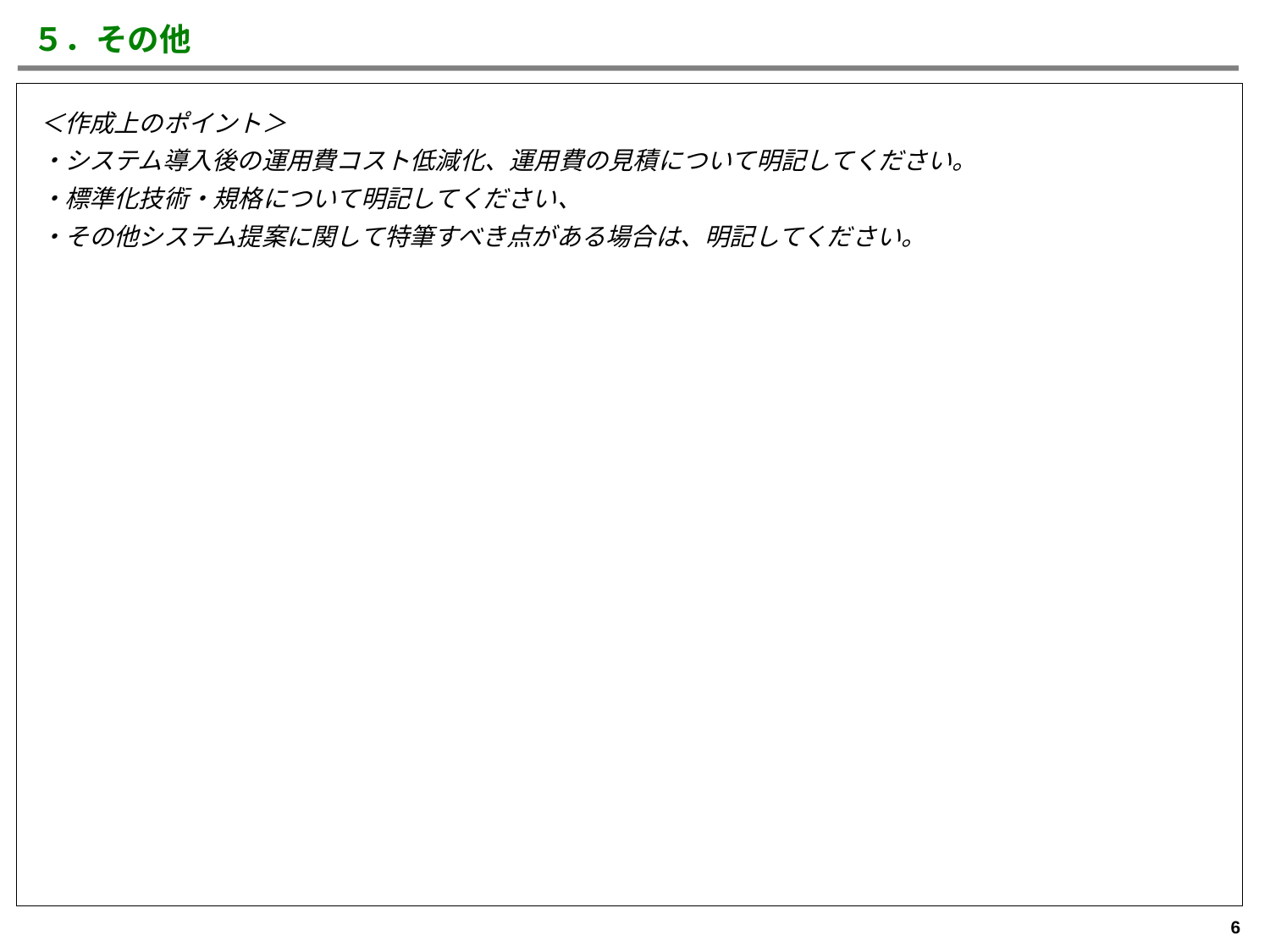

５．その他
＜作成上のポイント＞
・システム導入後の運用費コスト低減化、運用費の見積について明記してください。
・標準化技術・規格について明記してください、
・その他システム提案に関して特筆すべき点がある場合は、明記してください。
6